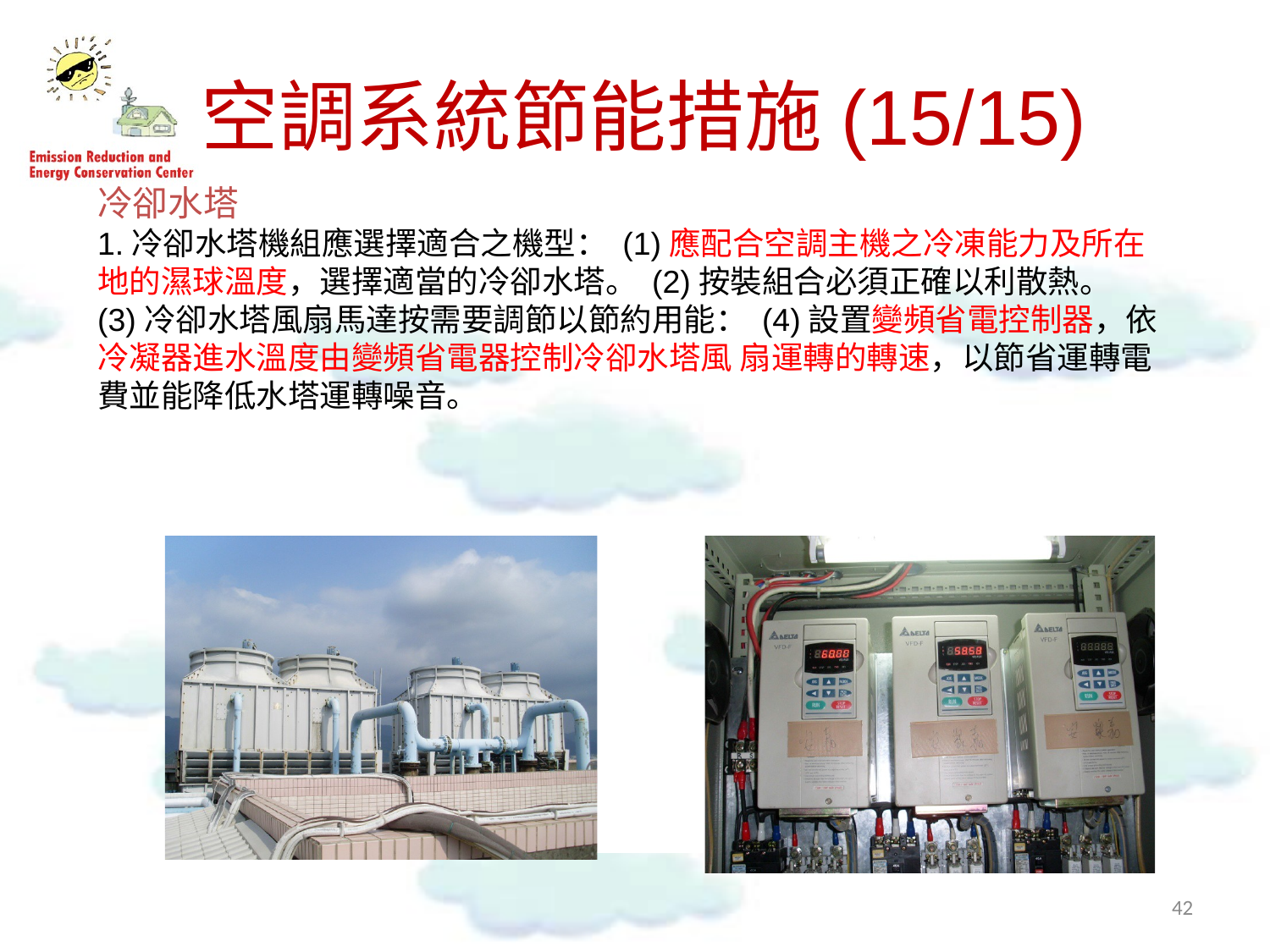

# 空調系統節能措施(15/15)
冷卻水塔
1.冷卻水塔機組應選擇適合之機型： (1)應配合空調主機之冷凍能力及所在地的濕球溫度，選擇適當的冷卻水塔。 (2)按裝組合必須正確以利散熱。 (3)冷卻水塔風扇馬達按需要調節以節約用能： (4)設置變頻省電控制器，依冷凝器進水溫度由變頻省電器控制冷卻水塔風 扇運轉的轉速，以節省運轉電費並能降低水塔運轉噪音。

42